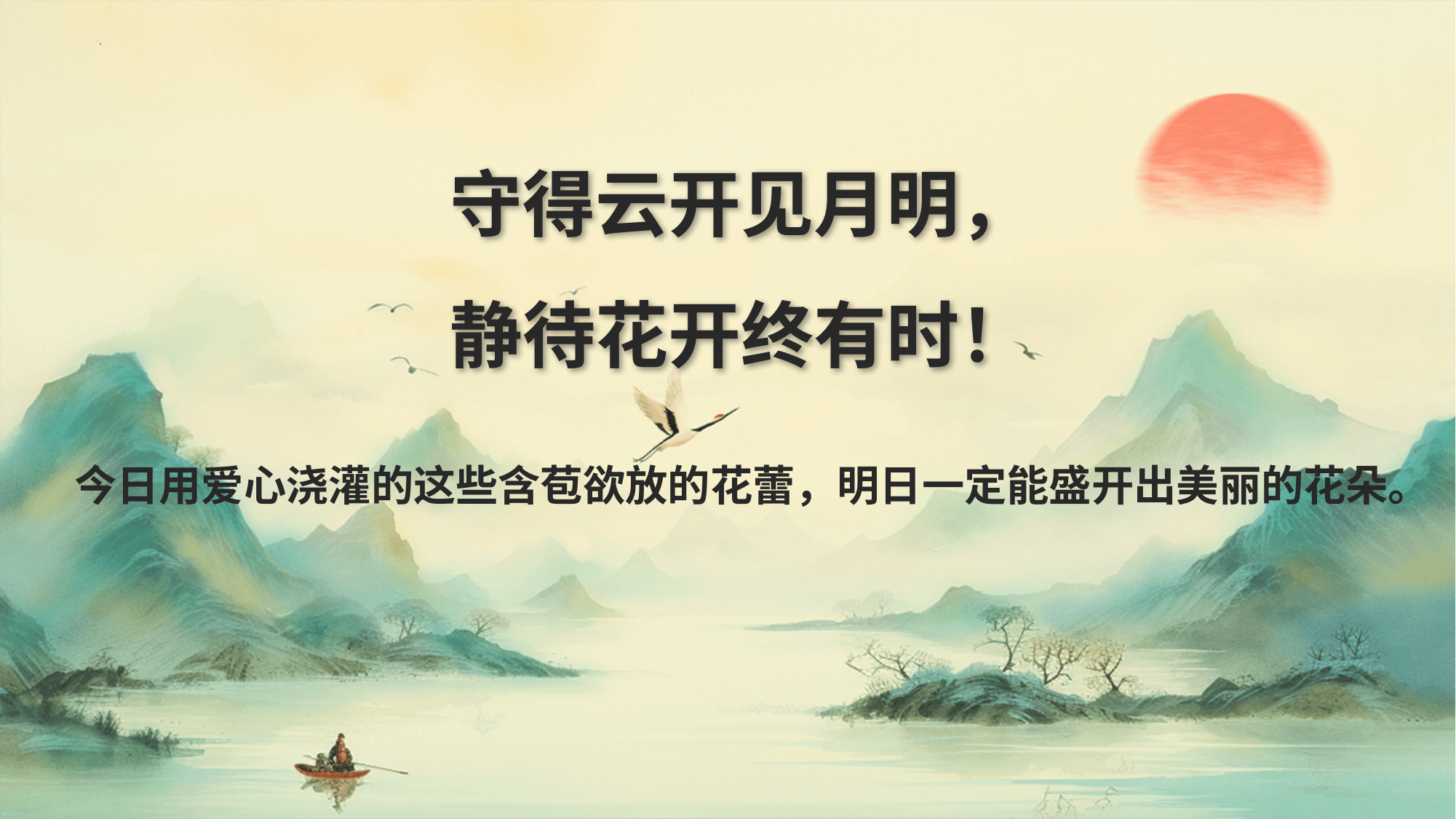

守得云开见月明，
静待花开终有时！
今日用爱心浇灌的这些含苞欲放的花蕾，明日一定能盛开出美丽的花朵。